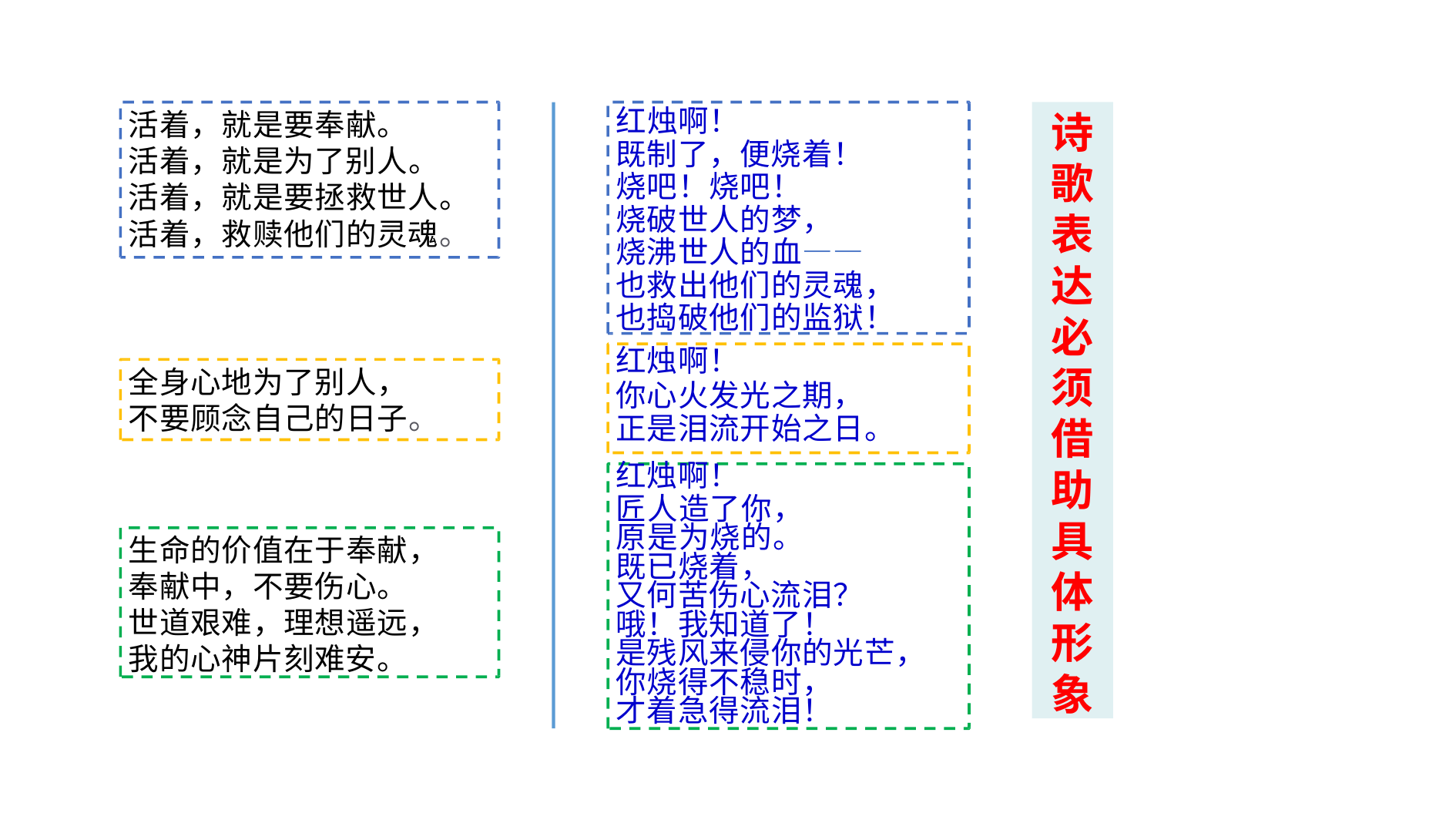

# 红烛啊！

诗 歌 表 达 必 须 借 助 具 体 形 象

活着，就是要奉献。 活着，就是为了别人。
活着，就是要拯救世人。 活着，救赎他们的灵魂。
既制了，便烧着！ 烧吧！烧吧！
烧破世人的梦，  烧沸世人的血——
也救出他们的灵魂， 也捣破他们的监狱！
红烛啊！
你心火发光之期，  正是泪流开始之日。
红烛啊！
匠人造了你， 原是为烧的。 既已烧着，
又何苦伤心流泪？ 哦！我知道了！
是残风来侵你的光芒， 你烧得不稳时，
才着急得流泪！

全身心地为了别人，  不要顾念自己的日子。

生命的价值在于奉献， 奉献中，不要伤心。 世道艰难，理想遥远， 我的心神片刻难安。